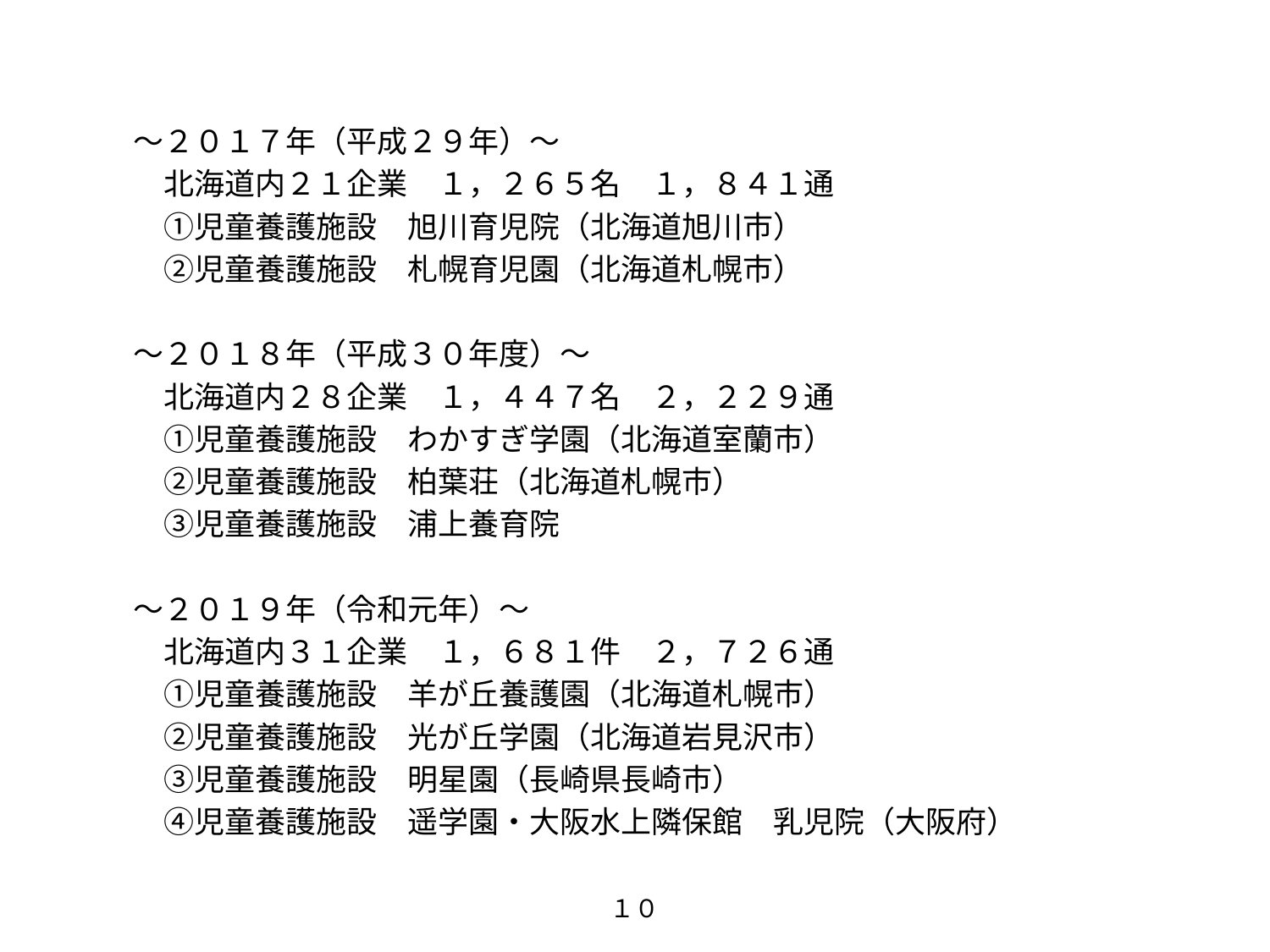

～２０１７年（平成２９年）～
　北海道内２１企業　１，２６５名　１，８４１通
　①児童養護施設　旭川育児院（北海道旭川市）
　②児童養護施設　札幌育児園（北海道札幌市）

～２０１８年（平成３０年度）～
　北海道内２８企業　１，４４７名　２，２２９通
　①児童養護施設　わかすぎ学園（北海道室蘭市）
　②児童養護施設　柏葉荘（北海道札幌市）
　③児童養護施設　浦上養育院

～２０１９年（令和元年）～
　北海道内３１企業　１，６８１件　２，７２６通
　①児童養護施設　羊が丘養護園（北海道札幌市）
　②児童養護施設　光が丘学園（北海道岩見沢市）
　③児童養護施設　明星園（長崎県長崎市）
　④児童養護施設　遥学園・大阪水上隣保館　乳児院（大阪府）
１０